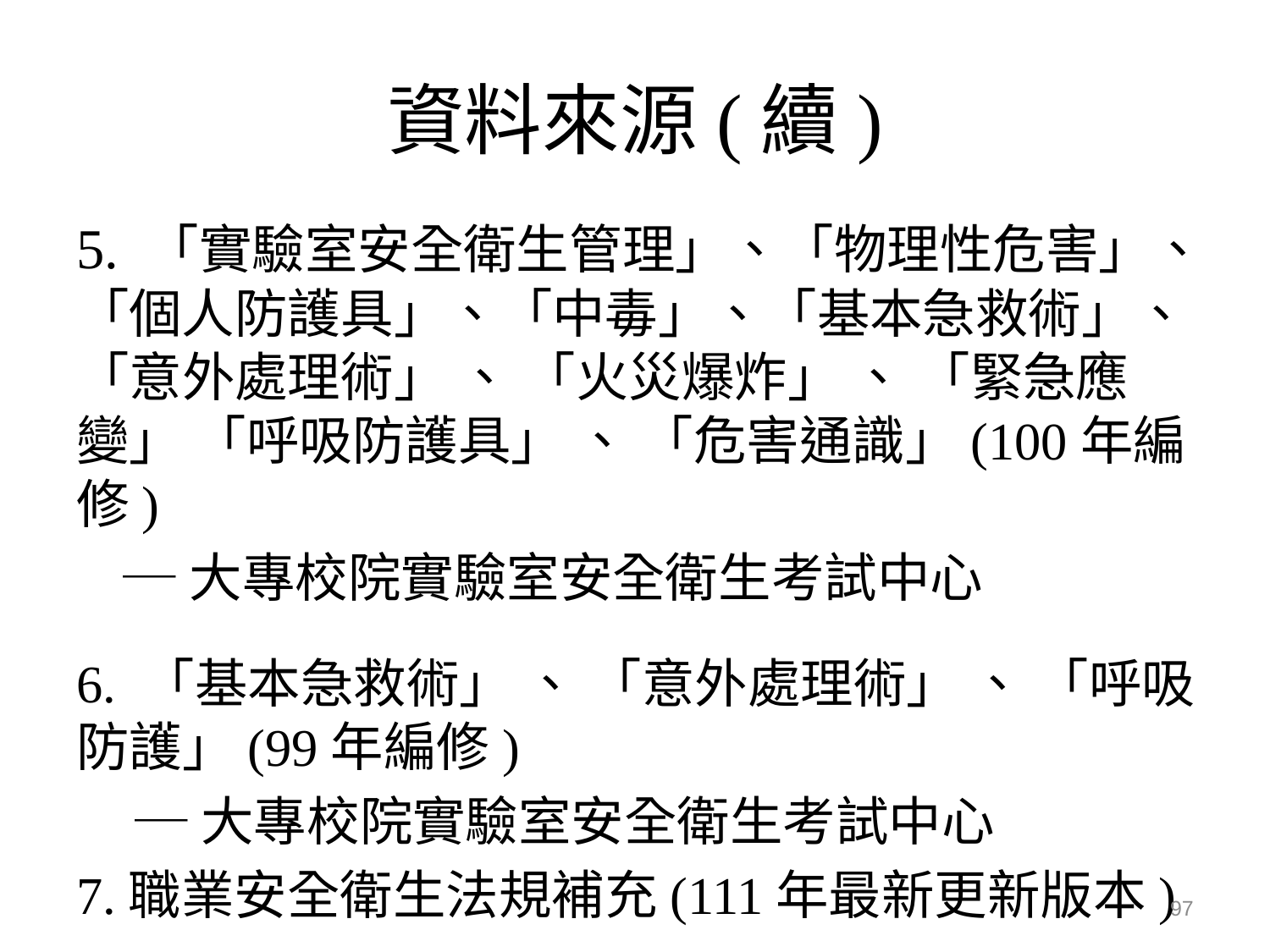

# 資料來源(續)
5. 「實驗室安全衛生管理」、「物理性危害」、「個人防護具」、「中毒」、「基本急救術」、「意外處理術」 、 「火災爆炸」 、 「緊急應變」 「呼吸防護具」 、 「危害通識」(100年編修)
    ─大專校院實驗室安全衛生考試中心
6. 「基本急救術」 、 「意外處理術」 、 「呼吸防護」(99年編修)
     ─大專校院實驗室安全衛生考試中心
7.職業安全衛生法規補充(111年最新更新版本)

97